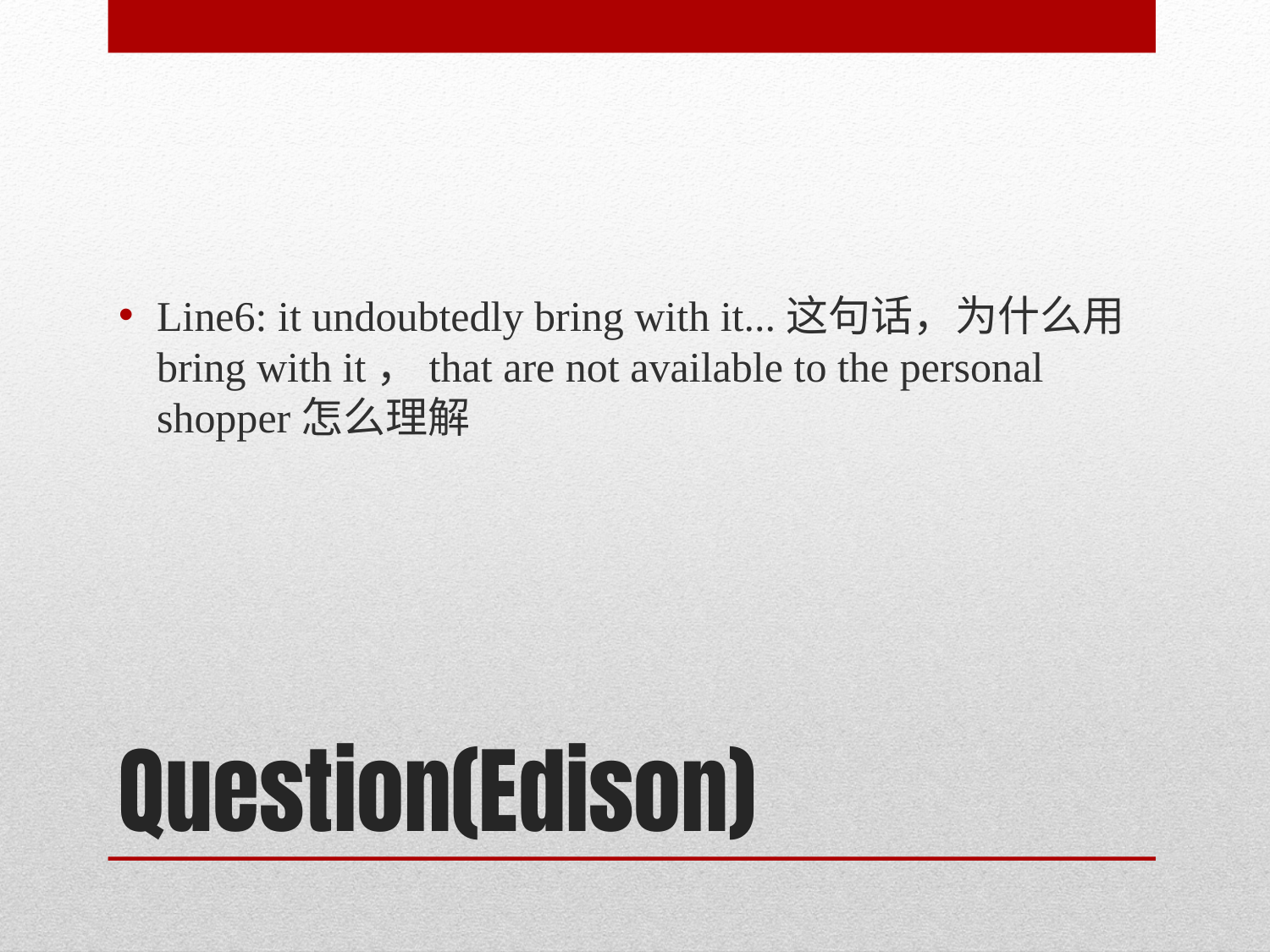

Line6: it undoubtedly bring with it...这句话，为什么用bring with it，that are not available to the personal shopper怎么理解
# Question(Edison)